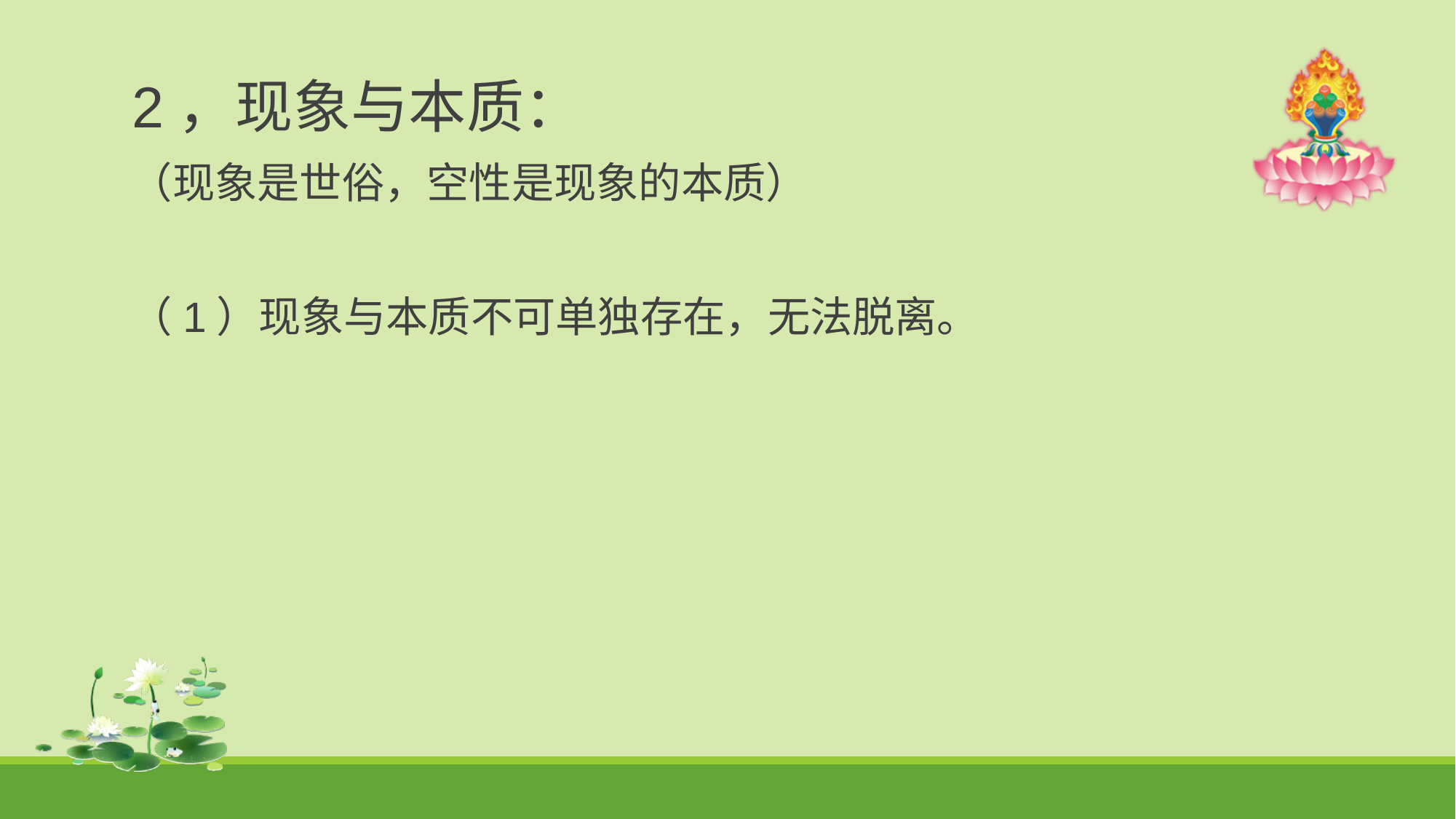

2，现象与本质：
（现象是世俗，空性是现象的本质）

（1）现象与本质不可单独存在，无法脱离。